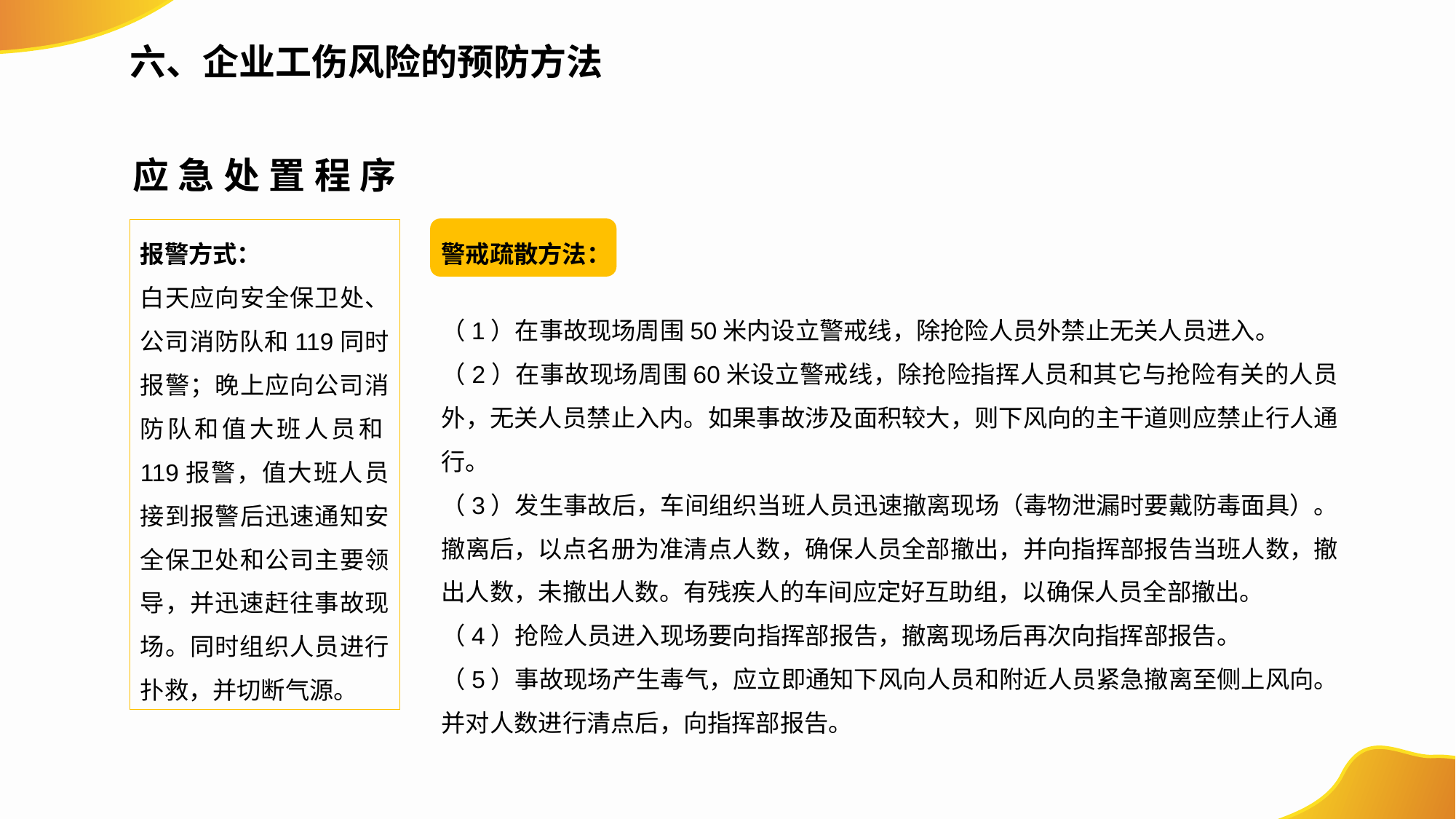

应急处置程序
报警方式：
白天应向安全保卫处、公司消防队和119同时报警；晚上应向公司消防队和值大班人员和119报警，值大班人员接到报警后迅速通知安全保卫处和公司主要领导，并迅速赶往事故现场。同时组织人员进行扑救，并切断气源。

警戒疏散方法：

（1）在事故现场周围50米内设立警戒线，除抢险人员外禁止无关人员进入。
（2）在事故现场周围60米设立警戒线，除抢险指挥人员和其它与抢险有关的人员外，无关人员禁止入内。如果事故涉及面积较大，则下风向的主干道则应禁止行人通行。
（3）发生事故后，车间组织当班人员迅速撤离现场（毒物泄漏时要戴防毒面具）。撤离后，以点名册为准清点人数，确保人员全部撤出，并向指挥部报告当班人数，撤出人数，未撤出人数。有残疾人的车间应定好互助组，以确保人员全部撤出。
（4）抢险人员进入现场要向指挥部报告，撤离现场后再次向指挥部报告。
（5）事故现场产生毒气，应立即通知下风向人员和附近人员紧急撤离至侧上风向。并对人数进行清点后，向指挥部报告。